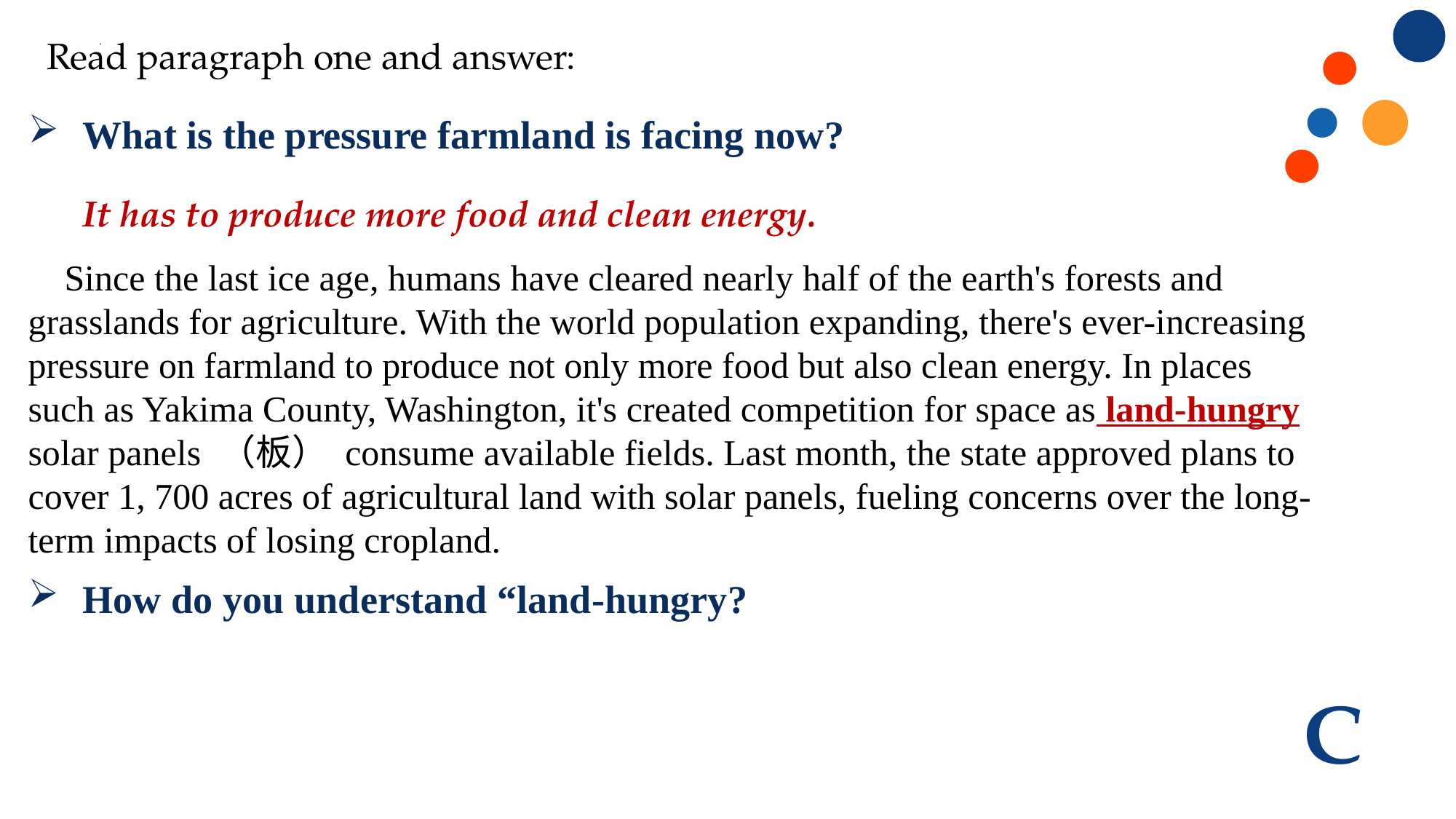

Read paragraph one and answer:
What is the pressure farmland is facing now?
It has to produce more food and clean energy.
Since the last ice age, humans have cleared nearly half of the earth's forests and grasslands for agriculture. With the world population expanding, there's ever-increasing pressure on farmland to produce not only more food but also clean energy. In places such as Yakima County, Washington, it's created competition for space as land-hungry solar panels （板） consume available fields. Last month, the state approved plans to cover 1, 700 acres of agricultural land with solar panels, fueling concerns over the long-term impacts of losing cropland.
How do you understand “land-hungry?
C